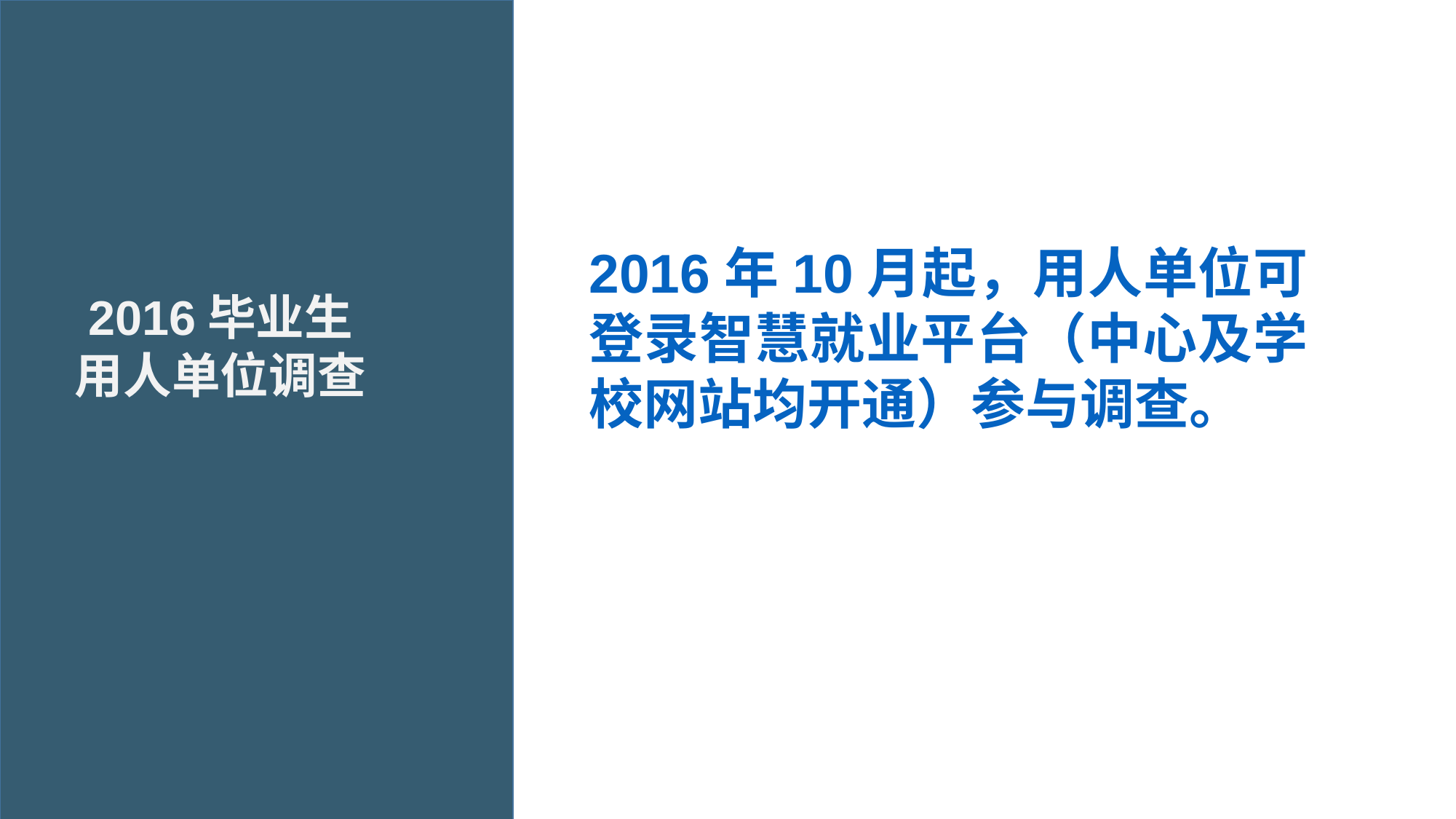

2016年10月起，用人单位可登录智慧就业平台（中心及学校网站均开通）参与调查。
 2016毕业生
用人单位调查